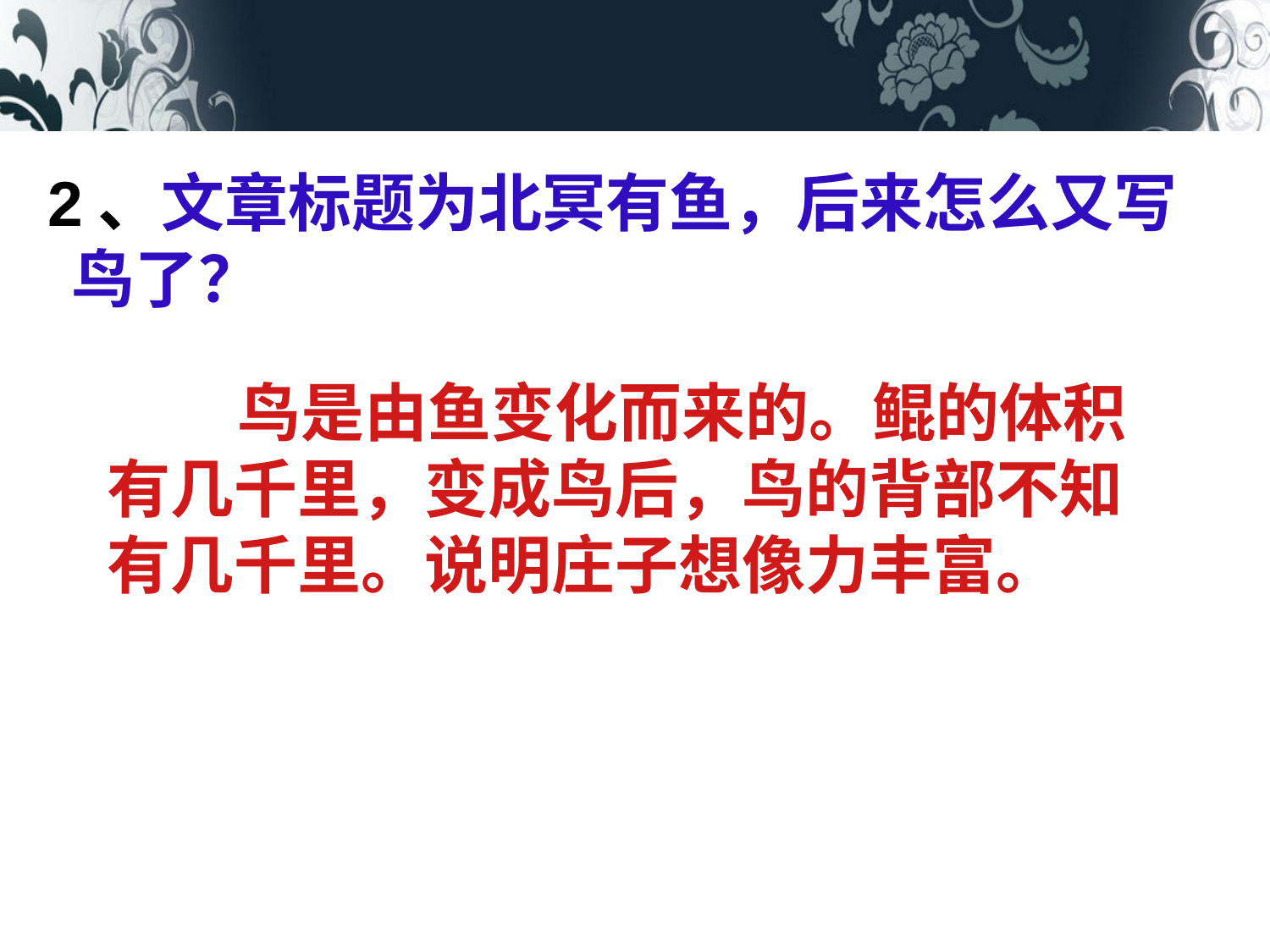

2、文章标题为北冥有鱼，后来怎么又写鸟了？
        鸟是由鱼变化而来的。鲲的体积有几千里，变成鸟后，鸟的背部不知有几千里。说明庄子想像力丰富。